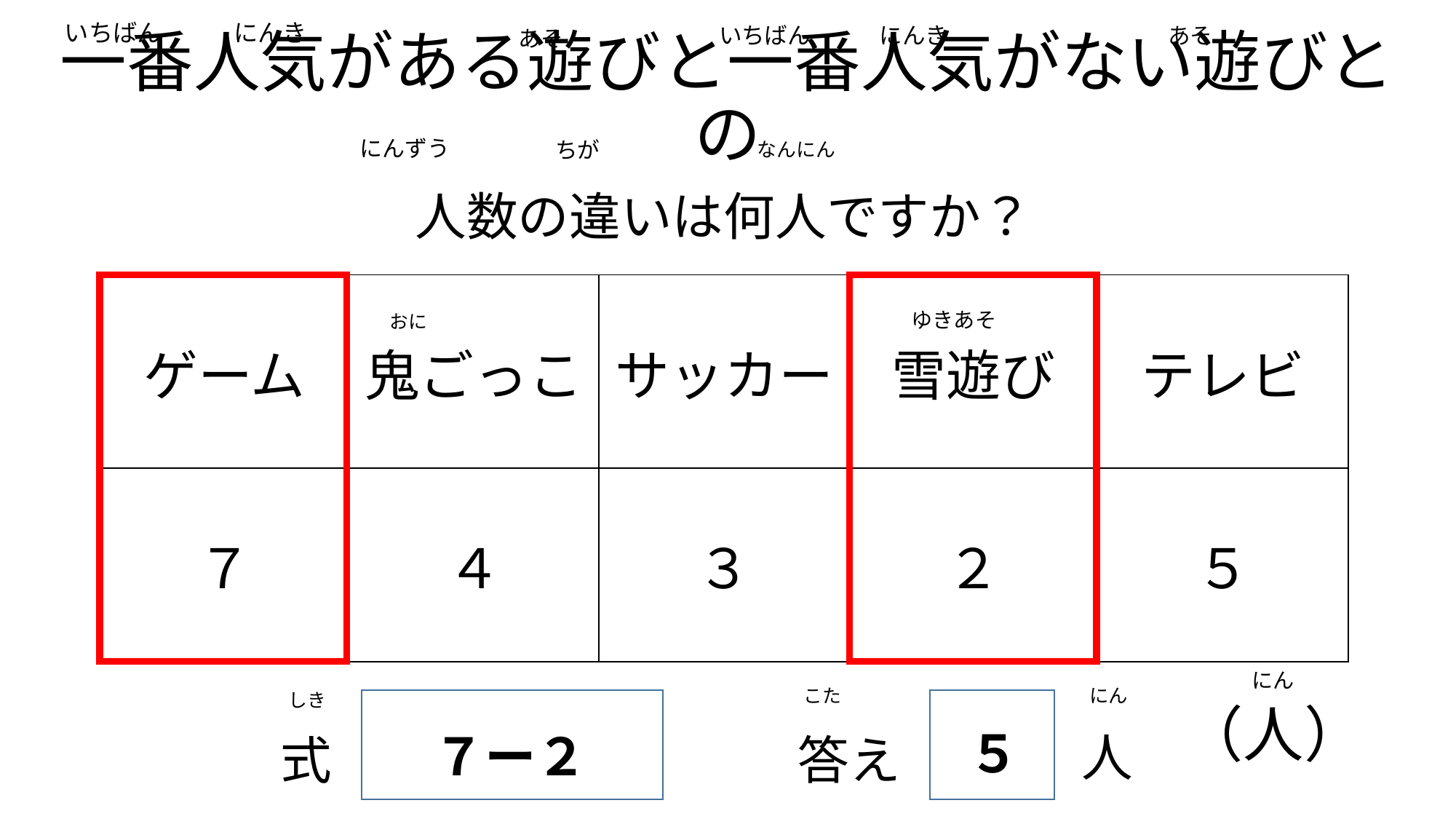

いちばん　　　にんき
　いちばん　　　にんき
　あそ
　あそ
# 一番人気がある遊びと一番人気がない遊びとの
　にんずう
　ちが
　なんにん
人数の違いは何人ですか？
| ゲーム | 鬼ごっこ | サッカー | 雪遊び | テレビ |
| --- | --- | --- | --- | --- |
| ７ | ４ | ３ | ２ | ５ |

　おに
　ゆきあそ
にん
（人）
　にん
　こた
　しき

５
７ー２
人
式
答え